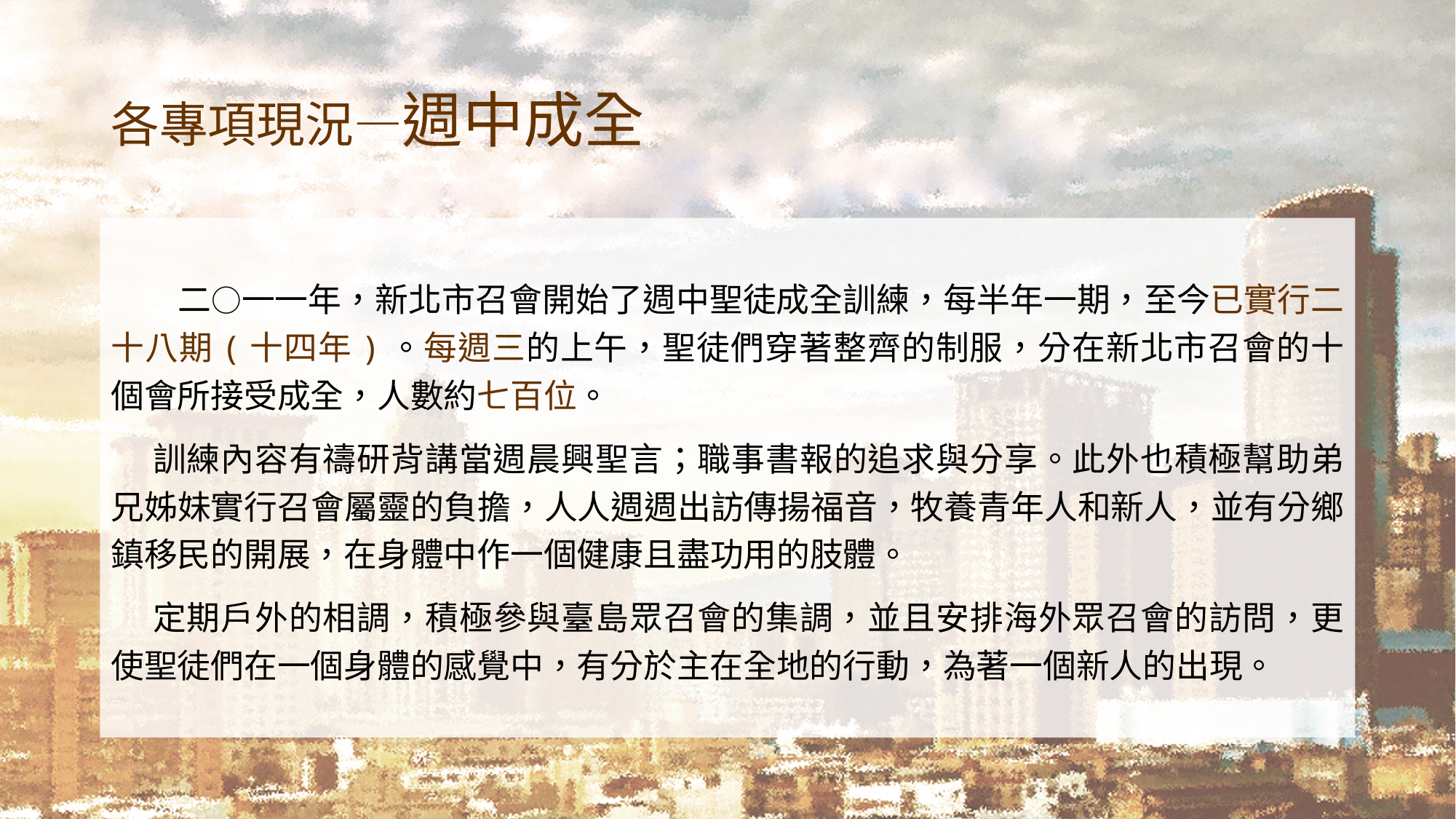

# 各專項現況—週中成全
　　二○一一年，新北市召會開始了週中聖徒成全訓練，每半年一期，至今已實行二十八期(十四年)。每週三的上午，聖徒們穿著整齊的制服，分在新北市召會的十個會所接受成全，人數約七百位。
    訓練內容有禱研背講當週晨興聖言；職事書報的追求與分享。此外也積極幫助弟兄姊妹實行召會屬靈的負擔，人人週週出訪傳揚福音，牧養青年人和新人，並有分鄉鎮移民的開展，在身體中作一個健康且盡功用的肢體。
    定期戶外的相調，積極參與臺島眾召會的集調，並且安排海外眾召會的訪問，更使聖徒們在一個身體的感覺中，有分於主在全地的行動，為著一個新人的出現。